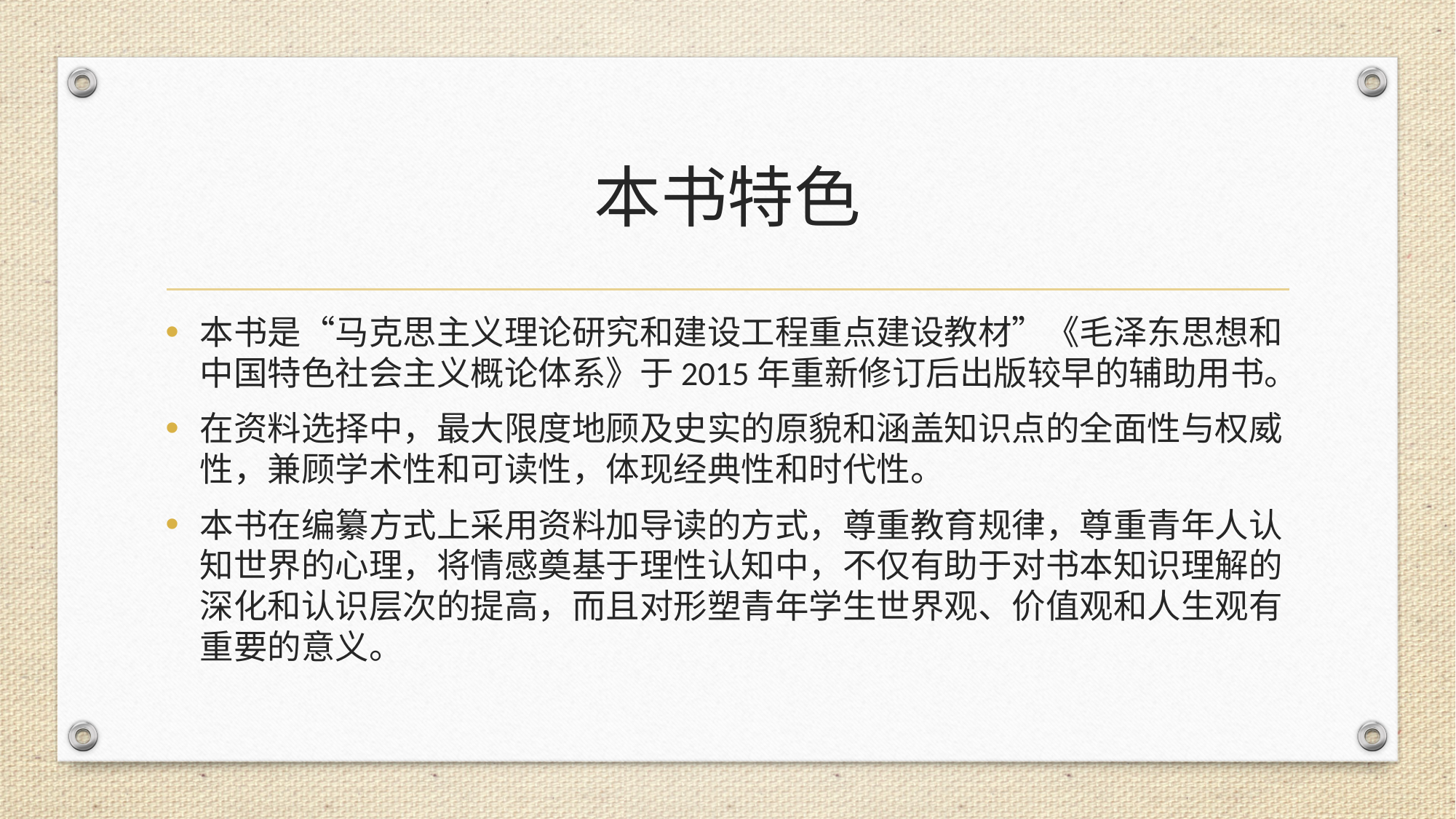

# 本书特色
本书是“马克思主义理论研究和建设工程重点建设教材”《毛泽东思想和中国特色社会主义概论体系》于2015年重新修订后出版较早的辅助用书。
在资料选择中，最大限度地顾及史实的原貌和涵盖知识点的全面性与权威性，兼顾学术性和可读性，体现经典性和时代性。
本书在编纂方式上采用资料加导读的方式，尊重教育规律，尊重青年人认知世界的心理，将情感奠基于理性认知中，不仅有助于对书本知识理解的深化和认识层次的提高，而且对形塑青年学生世界观、价值观和人生观有重要的意义。